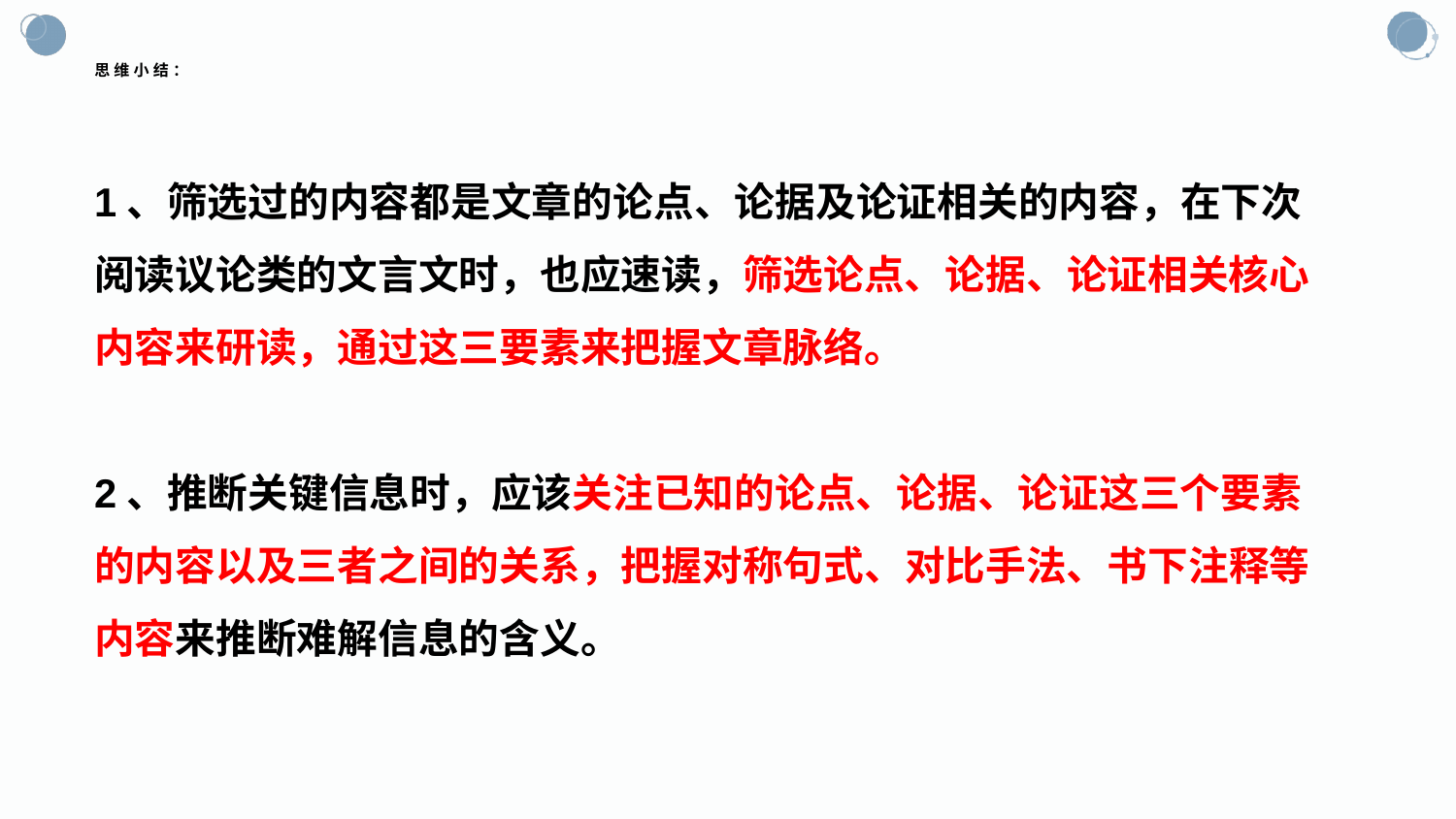

# 思维小结：

1、筛选过的内容都是文章的论点、论据及论证相关的内容，在下次阅读议论类的文言文时，也应速读，筛选论点、论据、论证相关核心内容来研读，通过这三要素来把握文章脉络。
2、推断关键信息时，应该关注已知的论点、论据、论证这三个要素的内容以及三者之间的关系，把握对称句式、对比手法、书下注释等内容来推断难解信息的含义。